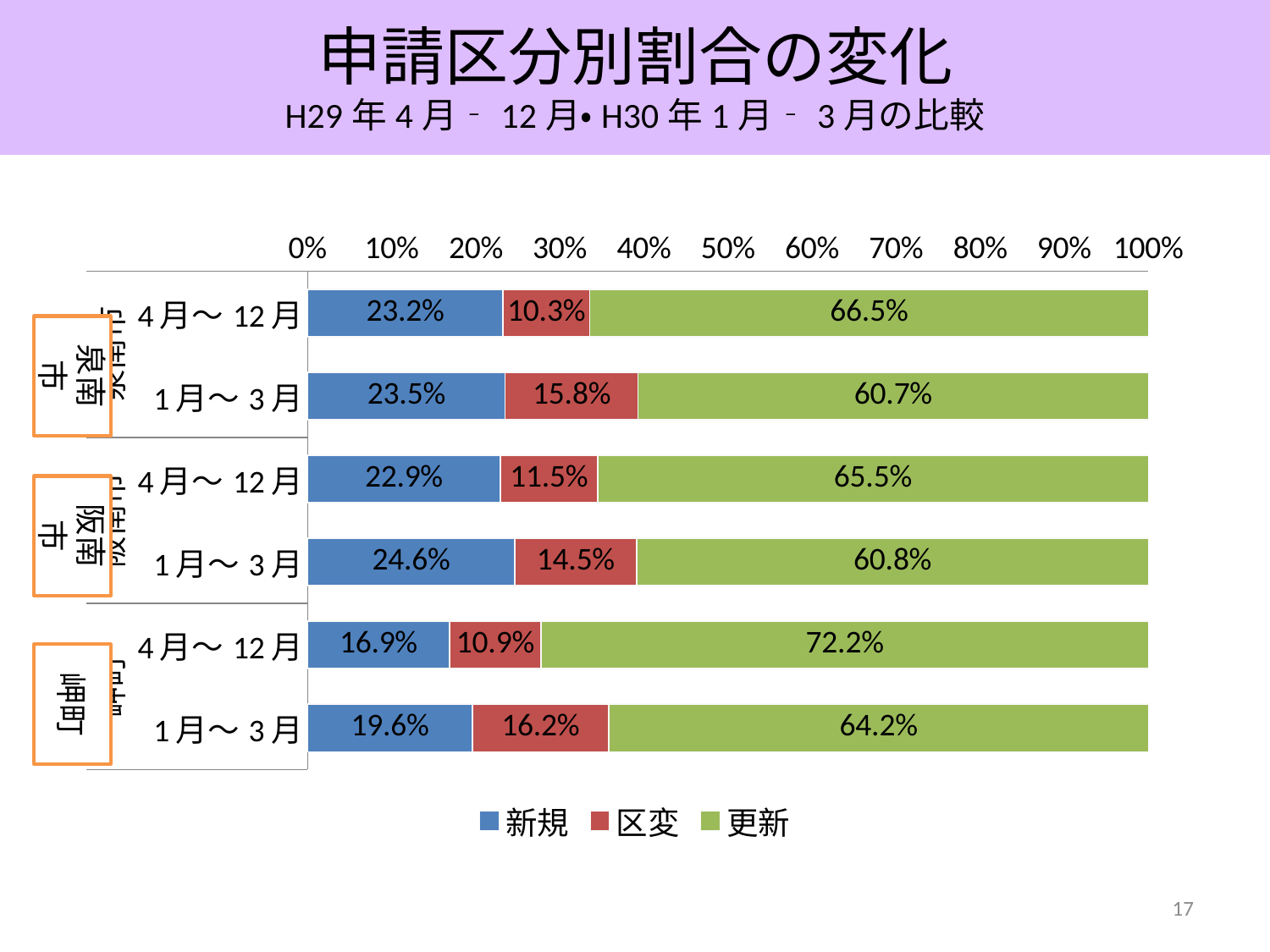

# 申請区分別割合の変化 H29年4月‐12月・H30年1月‐3月の比較

### Chart

| Category | 新規 | 区変 | 更新 |
|---|---|---|---|
| 4月～12月 | 0.23233082706766917 | 0.10300751879699248 | 0.6646616541353384 |
| 1月～3月 | 0.23494687131050768 | 0.15820543093270367 | 0.6068476977567887 |
| 4月～12月 | 0.2293794186959937 | 0.11547525530243519 | 0.655145326001571 |
| 1月～3月 | 0.24646226415094338 | 0.14504716981132076 | 0.6084905660377359 |
| 4月～12月 | 0.16896551724137931 | 0.10862068965517241 | 0.7224137931034482 |
| 1月～3月 | 0.1958762886597938 | 0.16237113402061856 | 0.6417525773195877 |
泉南市
阪南市
岬町
17